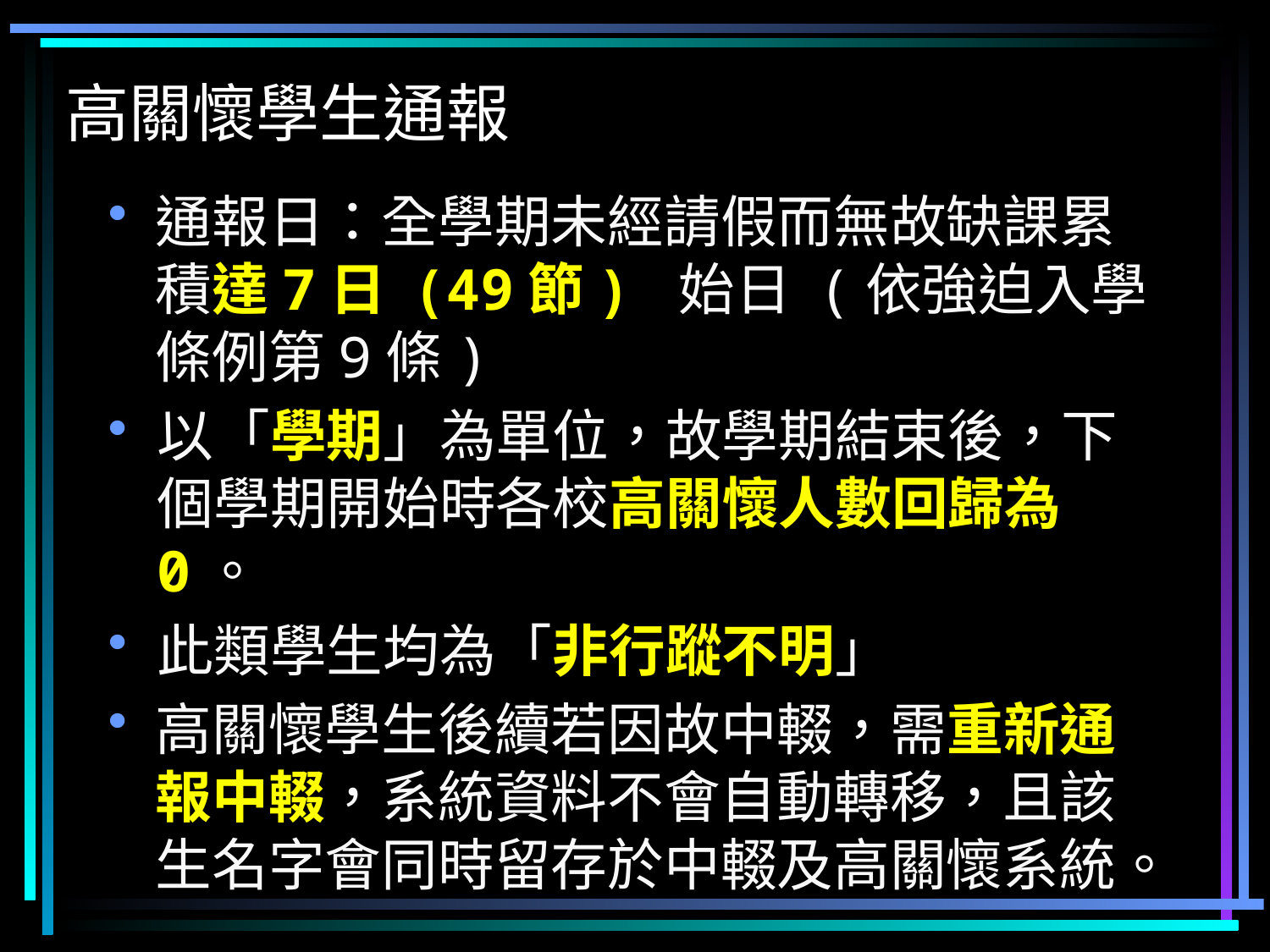

高關懷學生通報
通報日：全學期未經請假而無故缺課累積達7日 (49節) 始日 (依強迫入學條例第9條)
以「學期」為單位，故學期結束後，下個學期開始時各校高關懷人數回歸為0。
此類學生均為「非行蹤不明」
高關懷學生後續若因故中輟，需重新通報中輟，系統資料不會自動轉移，且該生名字會同時留存於中輟及高關懷系統。